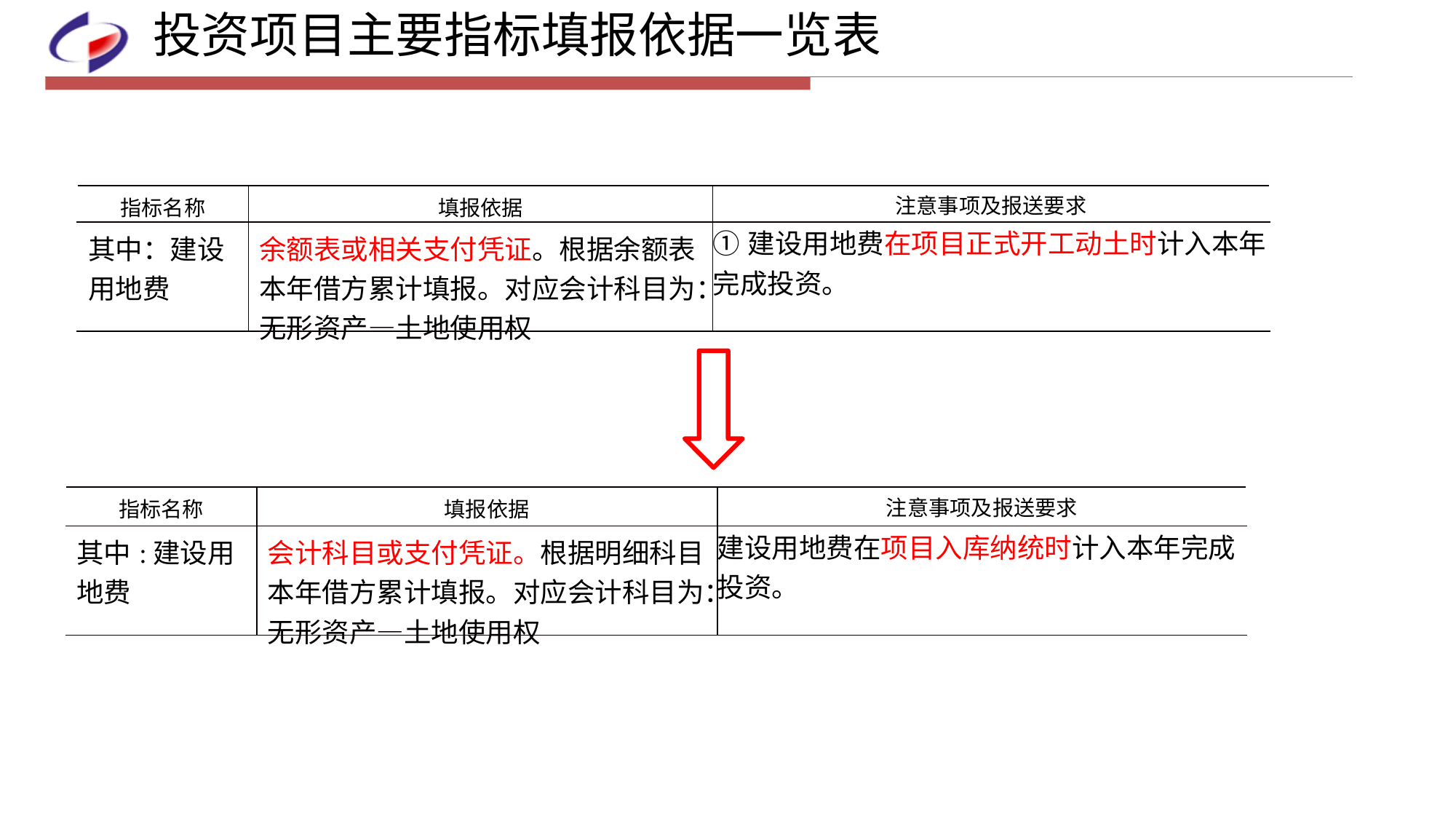

投资项目主要指标填报依据一览表
| 指标名称 | 填报依据 | 注意事项及报送要求 |
| --- | --- | --- |
| 其中：建设用地费 | 余额表或相关支付凭证。根据余额表本年借方累计填报。对应会计科目为：无形资产—土地使用权 | ①建设用地费在项目正式开工动土时计入本年完成投资。 |

| 指标名称 | 填报依据 | 注意事项及报送要求 |
| --- | --- | --- |
| 其中:建设用地费 | 会计科目或支付凭证。根据明细科目本年借方累计填报。对应会计科目为：无形资产—土地使用权 | 建设用地费在项目入库纳统时计入本年完成投资。 |